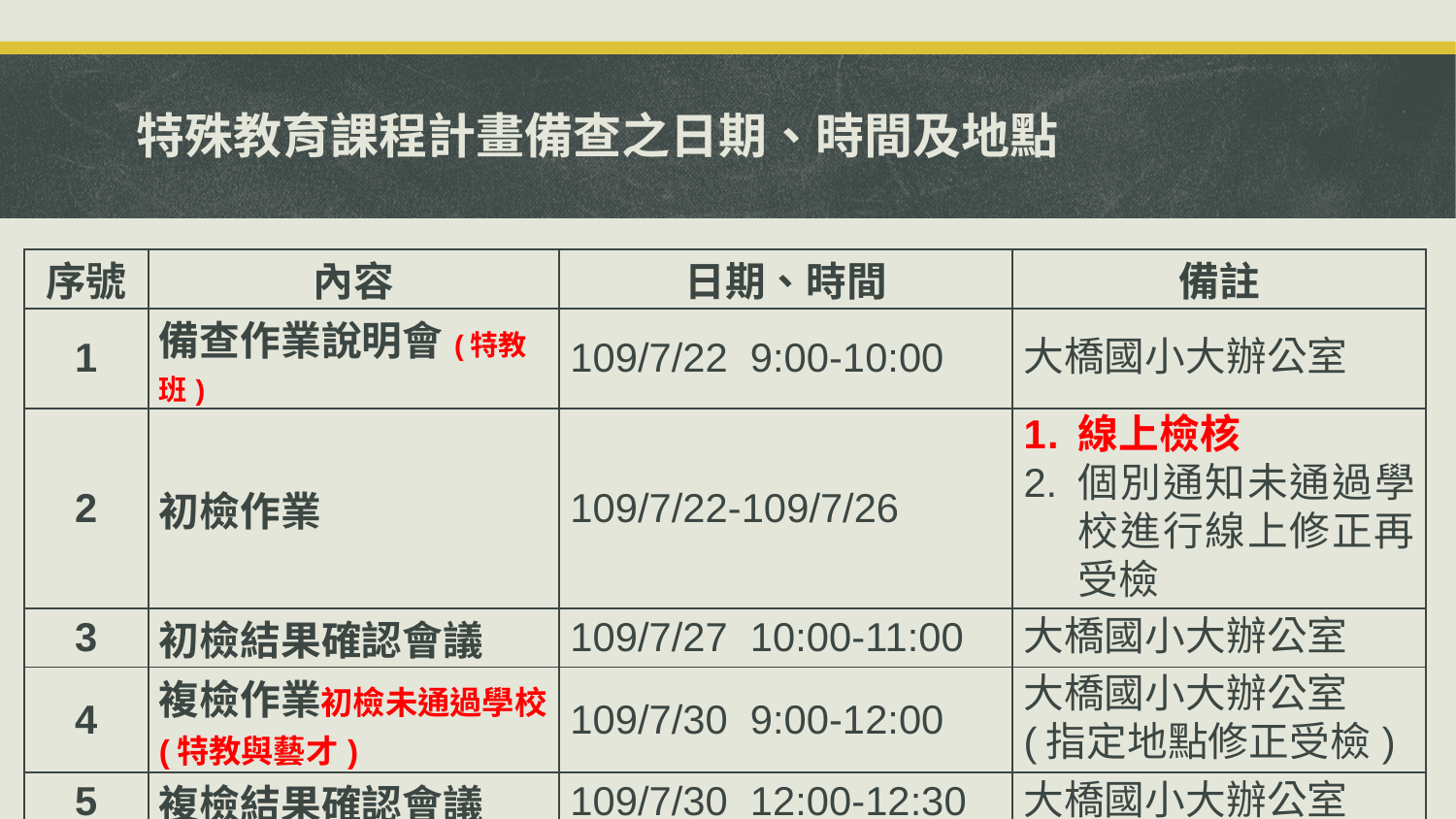

# 特殊教育課程計畫備查之日期、時間及地點
| 序號 | 內容 | 日期、時間 | 備註 |
| --- | --- | --- | --- |
| 1 | 備查作業說明會(特教班) | 109/7/22 9:00-10:00 | 大橋國小大辦公室 |
| 2 | 初檢作業 | 109/7/22-109/7/26 | 線上檢核 個別通知未通過學校進行線上修正再受檢 |
| 3 | 初檢結果確認會議 | 109/7/27 10:00-11:00 | 大橋國小大辦公室 |
| 4 | 複檢作業初檢未通過學校(特教與藝才) | 109/7/30 9:00-12:00 | 大橋國小大辦公室 (指定地點修正受檢) |
| 5 | 複檢結果確認會議 | 109/7/30 12:00-12:30 | 大橋國小大辦公室 |